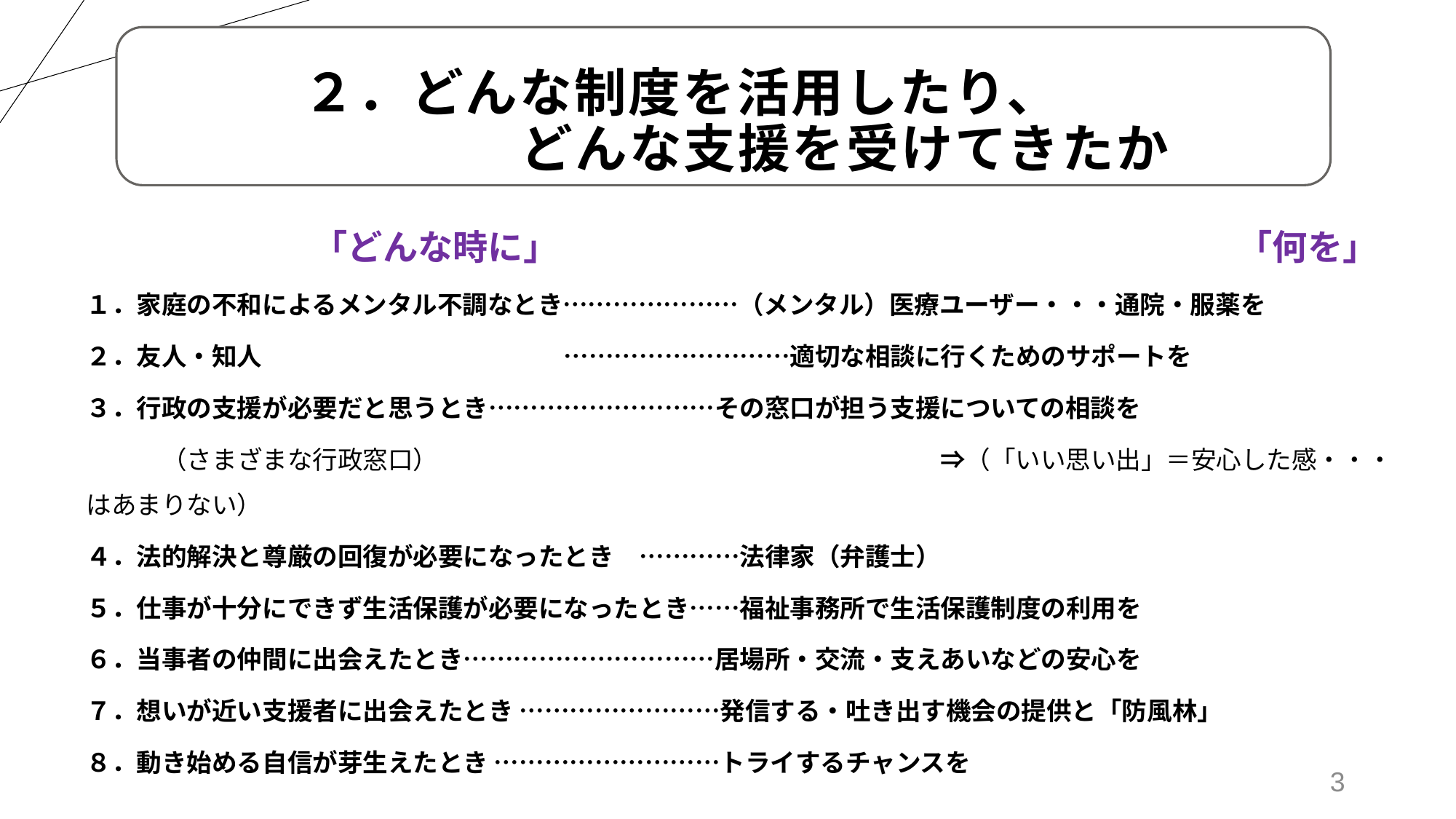

# ２．どんな制度を活用したり、 　　　　　　どんな支援を受けてきたか

　　　　　　　「どんな時に」　　　　　　　　　　　　　　　　　　　　　　「何を」
１．家庭の不和によるメンタル不調なとき…………………（メンタル）医療ユーザー・・・通院・服薬を
２．友人・知人　　　　　　　　　　　　………………………適切な相談に行くためのサポートを
３．行政の支援が必要だと思うとき………………………その窓口が担う支援についての相談を
　　　（さまざまな行政窓口）　　　　　　　　　　　　　　　　　　　　⇒（「いい思い出」＝安心した感・・・はあまりない）
４．法的解決と尊厳の回復が必要になったとき　…………法律家（弁護士）
５．仕事が十分にできず生活保護が必要になったとき……福祉事務所で生活保護制度の利用を
６．当事者の仲間に出会えたとき…………………………居場所・交流・支えあいなどの安心を
７．想いが近い支援者に出会えたとき ……………………発信する・吐き出す機会の提供と「防風林」
８．動き始める自信が芽生えたとき ………………………トライするチャンスを
3